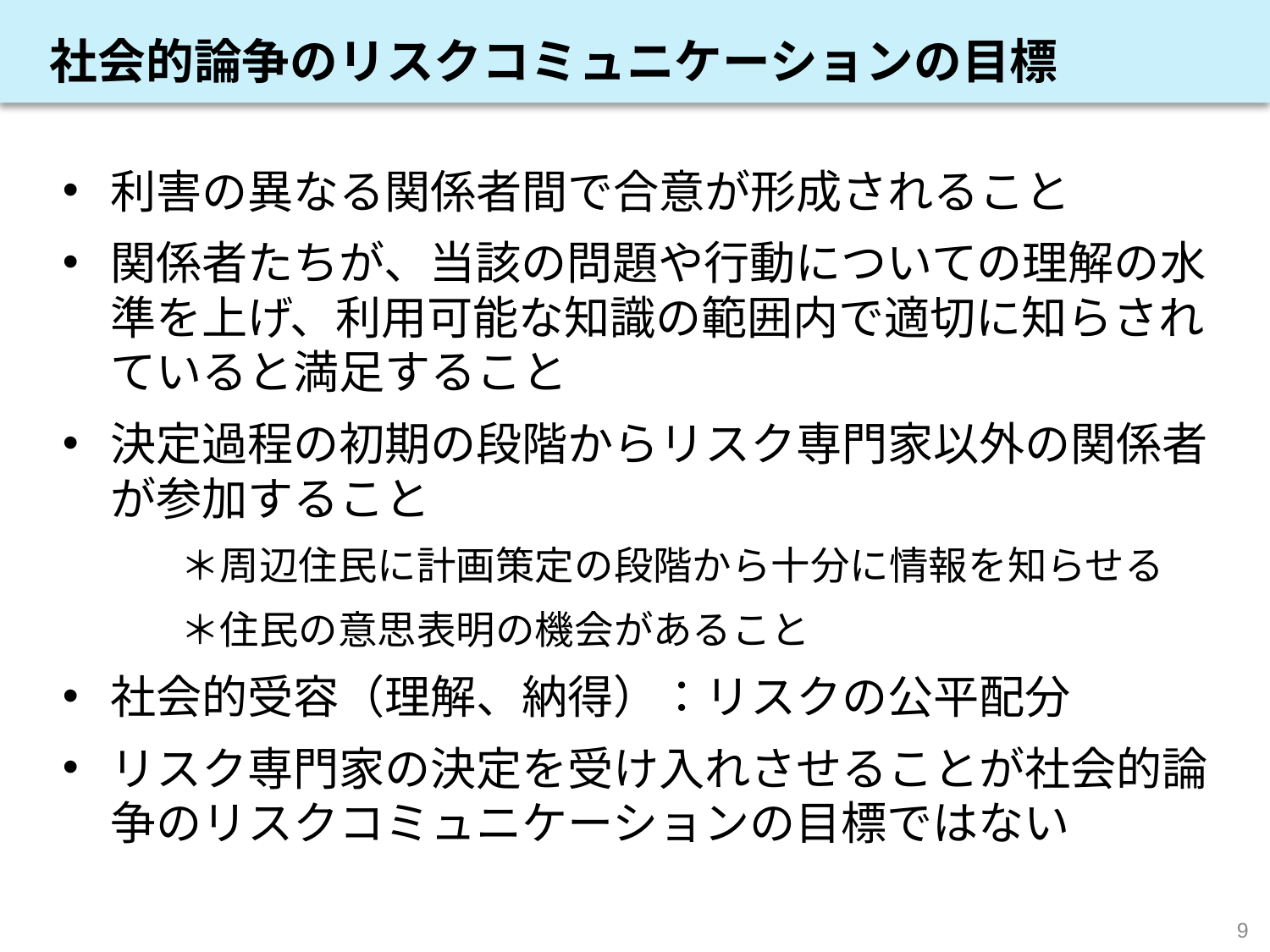

# 社会的論争のリスクコミュニケーションの目標
利害の異なる関係者間で合意が形成されること
関係者たちが、当該の問題や行動についての理解の水準を上げ、利用可能な知識の範囲内で適切に知らされていると満足すること
決定過程の初期の段階からリスク専門家以外の関係者が参加すること
　　　＊周辺住民に計画策定の段階から十分に情報を知らせる
　　　＊住民の意思表明の機会があること
社会的受容（理解、納得）：リスクの公平配分
リスク専門家の決定を受け入れさせることが社会的論争のリスクコミュニケーションの目標ではない
9